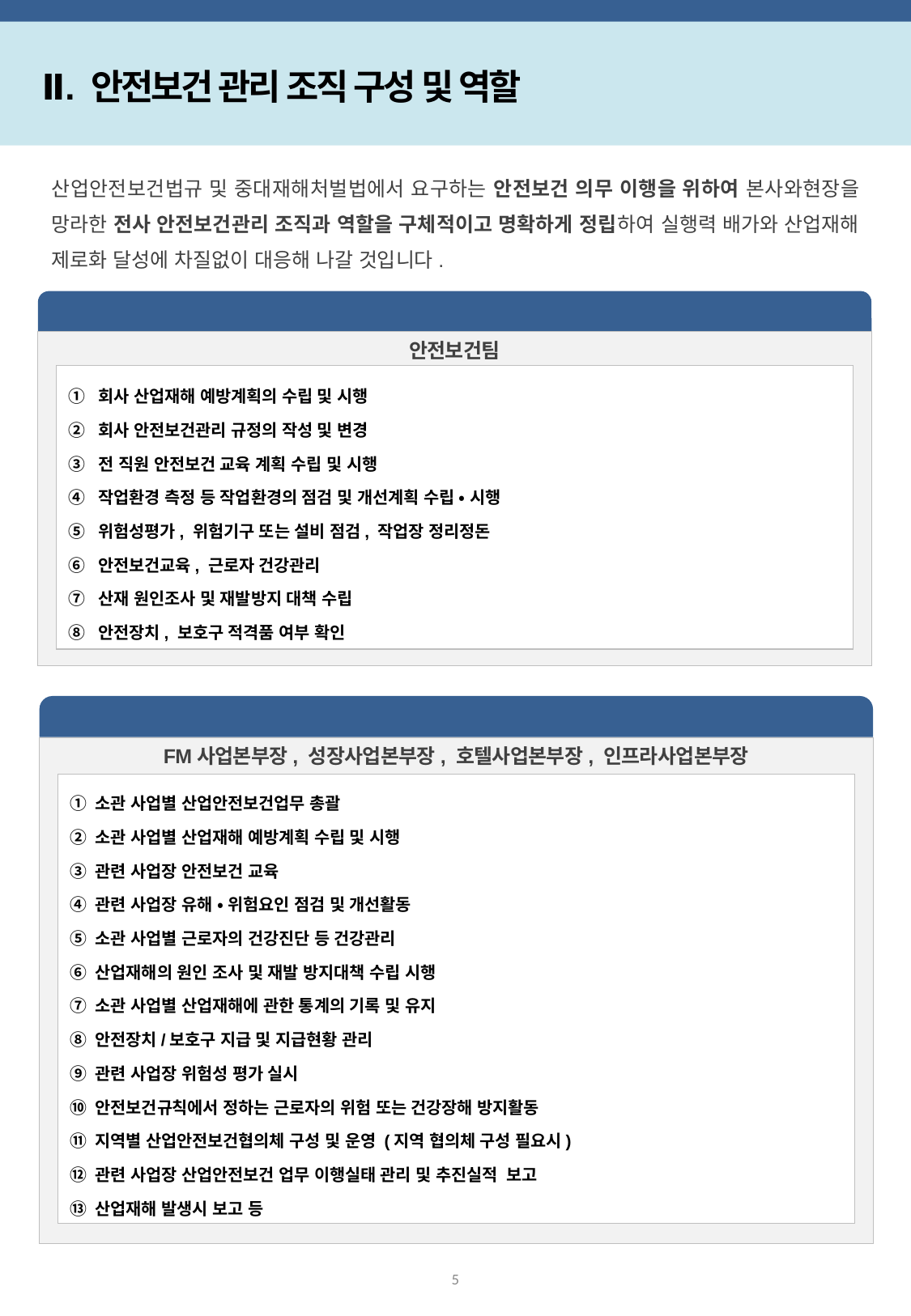

Ⅱ. 안전보건 관리 조직 구성 및 역할
산업안전보건법규 및 중대재해처벌법에서 요구하는 안전보건 의무 이행을 위하여 본사와현장을 망라한 전사 안전보건관리 조직과 역할을 구체적이고 명확하게 정립하여 실행력 배가와 산업재해 제로화 달성에 차질없이 대응해 나갈 것입니다.
본사 안전관리 책임자 역할
안전보건팀
①  회사 산업재해 예방계획의 수립 및 시행
②  회사 안전보건관리 규정의 작성 및 변경
③  전 직원 안전보건 교육 계획 수립 및 시행
④  작업환경 측정 등 작업환경의 점검 및 개선계획 수립 • 시행
⑤  위험성평가, 위험기구 또는 설비 점검, 작업장 정리정돈
⑥  안전보건교육, 근로자 건강관리
⑦  산재 원인조사 및 재발방지 대책 수립
⑧  안전장치, 보호구 적격품 여부 확인
사업별 안전관리 책임자  역할
FM사업본부장, 성장사업본부장, 호텔사업본부장, 인프라사업본부장
① 소관 사업별 산업안전보건업무 총괄
② 소관 사업별 산업재해 예방계획 수립 및 시행
③ 관련 사업장 안전보건 교육
④ 관련 사업장 유해 • 위험요인 점검 및 개선활동
⑤ 소관 사업별 근로자의 건강진단 등 건강관리
⑥ 산업재해의 원인 조사 및 재발 방지대책 수립 시행
⑦ 소관 사업별 산업재해에 관한 통계의 기록 및 유지
⑧ 안전장치/보호구 지급 및 지급현황 관리
⑨ 관련 사업장 위험성 평가 실시
⑩ 안전보건규칙에서 정하는 근로자의 위험 또는 건강장해 방지활동
⑪ 지역별 산업안전보건협의체 구성 및 운영 (지역 협의체 구성 필요시)
⑫ 관련 사업장 산업안전보건 업무 이행실태 관리 및 추진실적  보고
⑬ 산업재해 발생시 보고 등
5